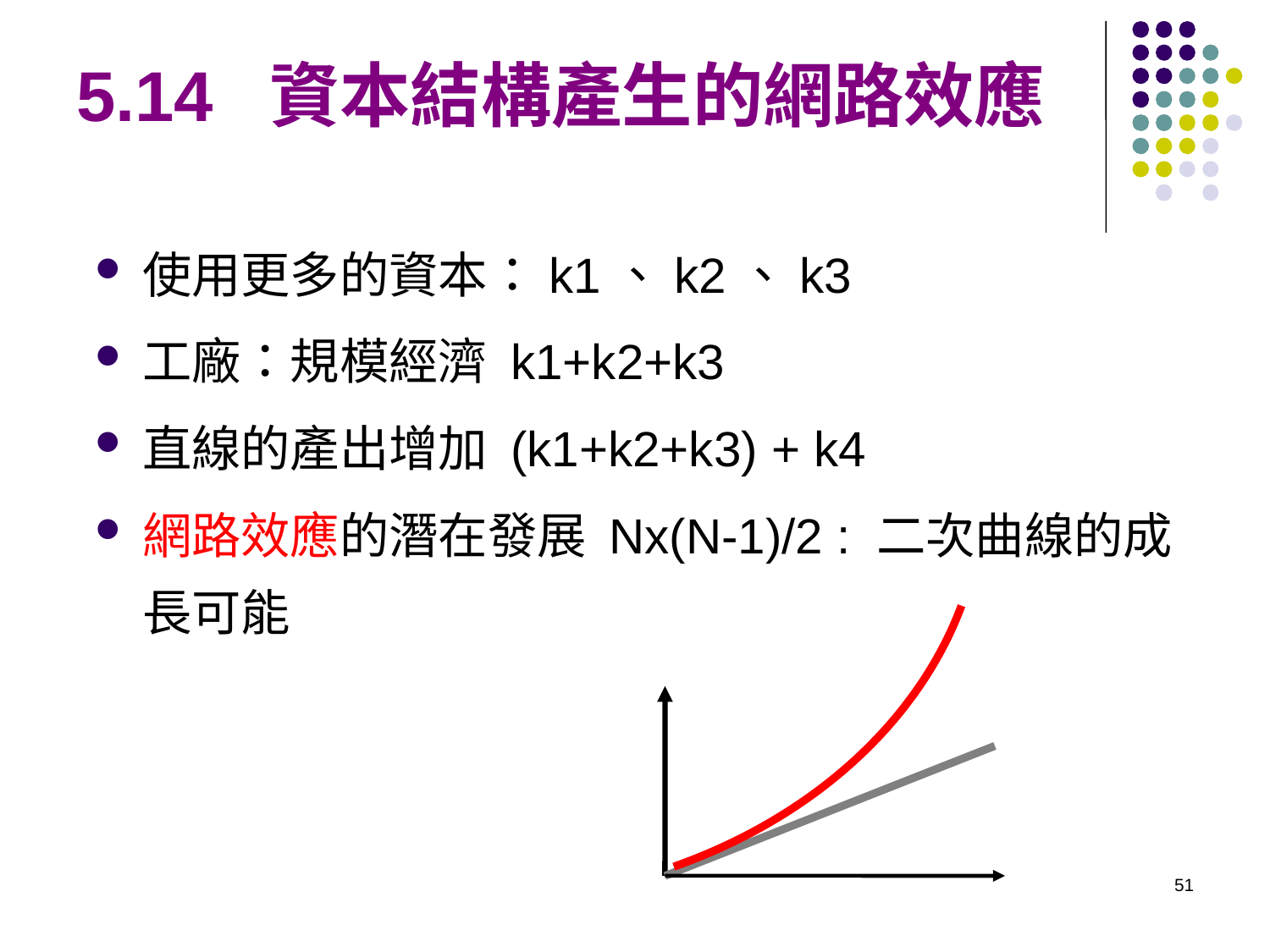

# 5.14  資本結構產生的網路效應
使用更多的資本：k1、k2、k3
工廠：規模經濟 k1+k2+k3
直線的產出增加 (k1+k2+k3) + k4
網路效應的潛在發展 Nx(N-1)/2 : 二次曲線的成長可能

51